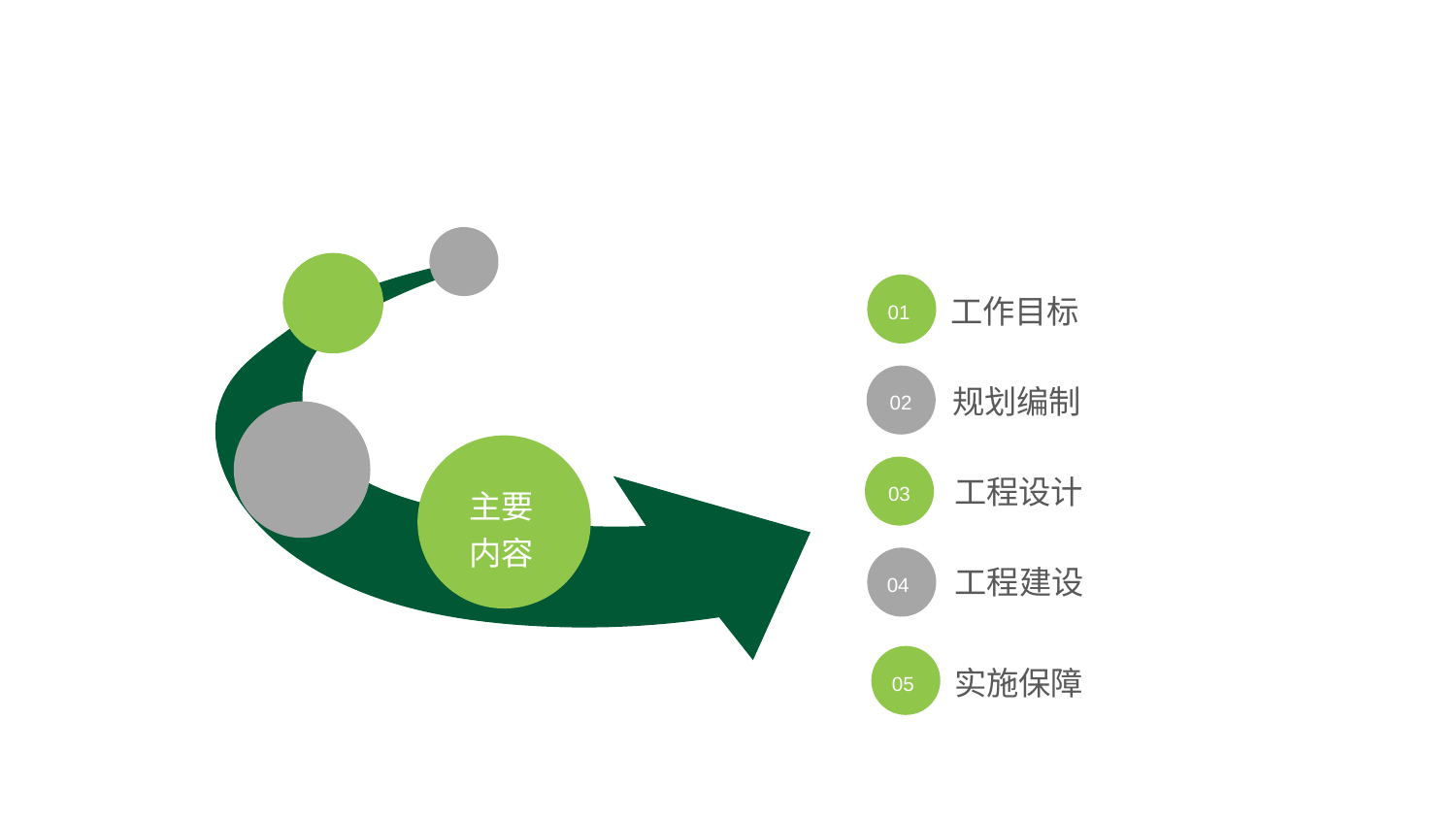

工作目标
01

规划编制
02

主要内容

工程设计
03

工程建设
04

实施保障
05